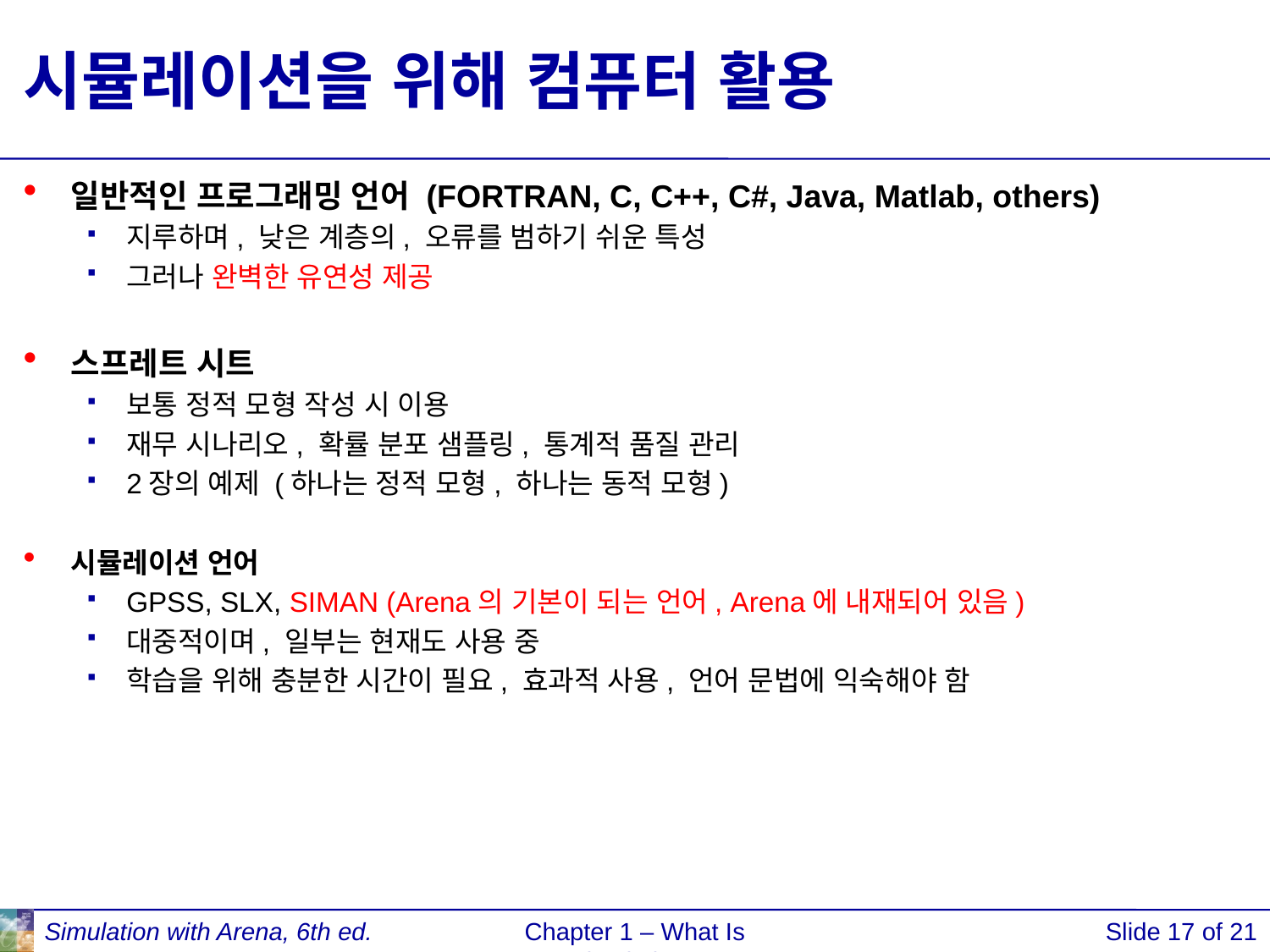

# 시뮬레이션을 위해 컴퓨터 활용
일반적인 프로그래밍 언어 (FORTRAN, C, C++, C#, Java, Matlab, others)
지루하며, 낮은 계층의, 오류를 범하기 쉬운 특성
그러나 완벽한 유연성 제공

스프레트 시트
보통 정적 모형 작성 시 이용
재무 시나리오, 확률 분포 샘플링, 통계적 품질 관리
2장의 예제 (하나는 정적 모형, 하나는 동적 모형)

시뮬레이션 언어
GPSS, SLX, SIMAN (Arena의 기본이 되는 언어, Arena에 내재되어 있음)
대중적이며, 일부는 현재도 사용 중
학습을 위해 충분한 시간이 필요, 효과적 사용, 언어 문법에 익숙해야 함
Simulation with Arena, 6th ed.
Chapter 1 – What Is Simulation?
Slide 17 of 21